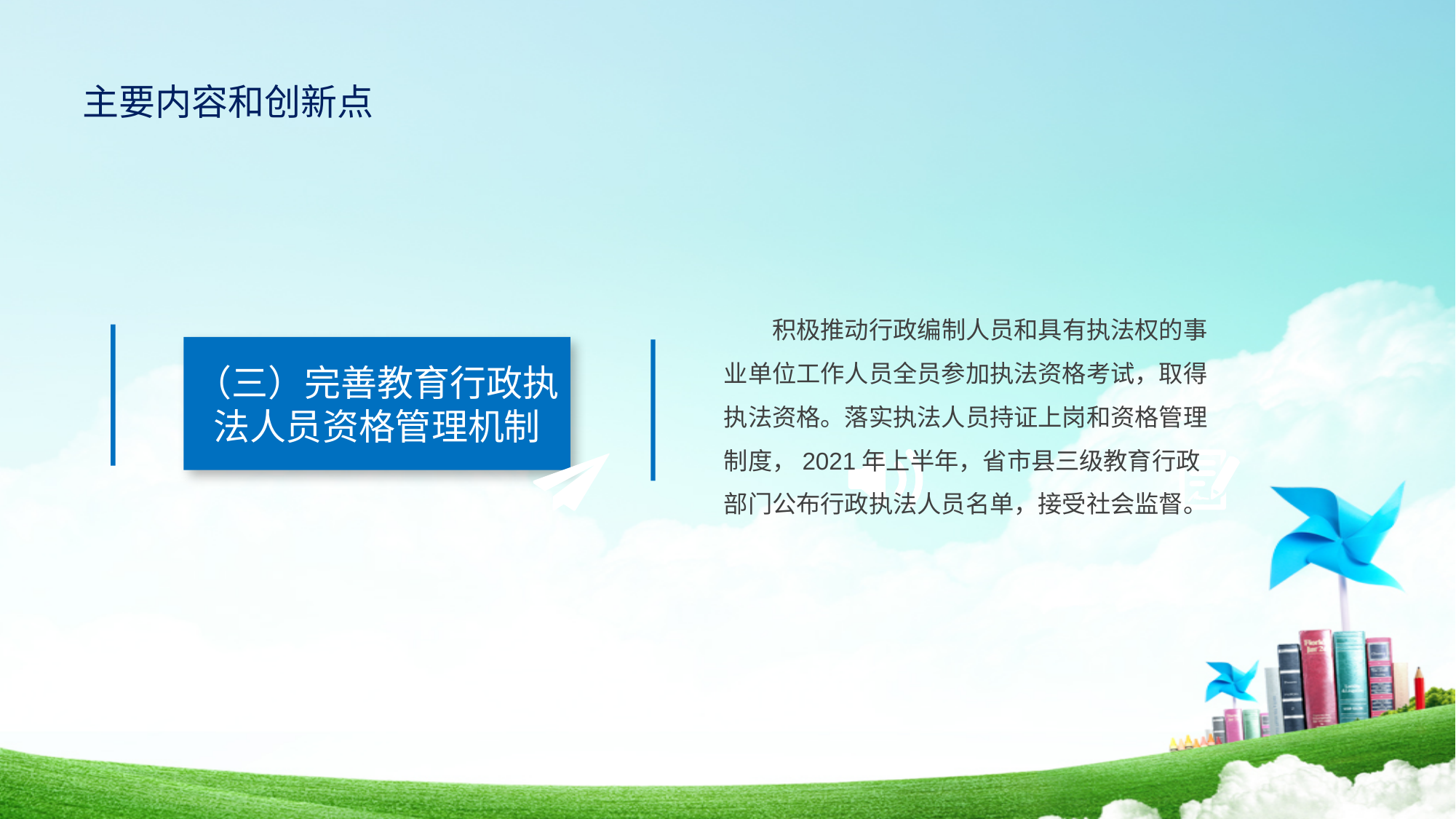

主要内容和创新点
积极推动行政编制人员和具有执法权的事业单位工作人员全员参加执法资格考试，取得执法资格。落实执法人员持证上岗和资格管理制度，2021年上半年，省市县三级教育行政部门公布行政执法人员名单，接受社会监督。

（三）完善教育行政执法人员资格管理机制